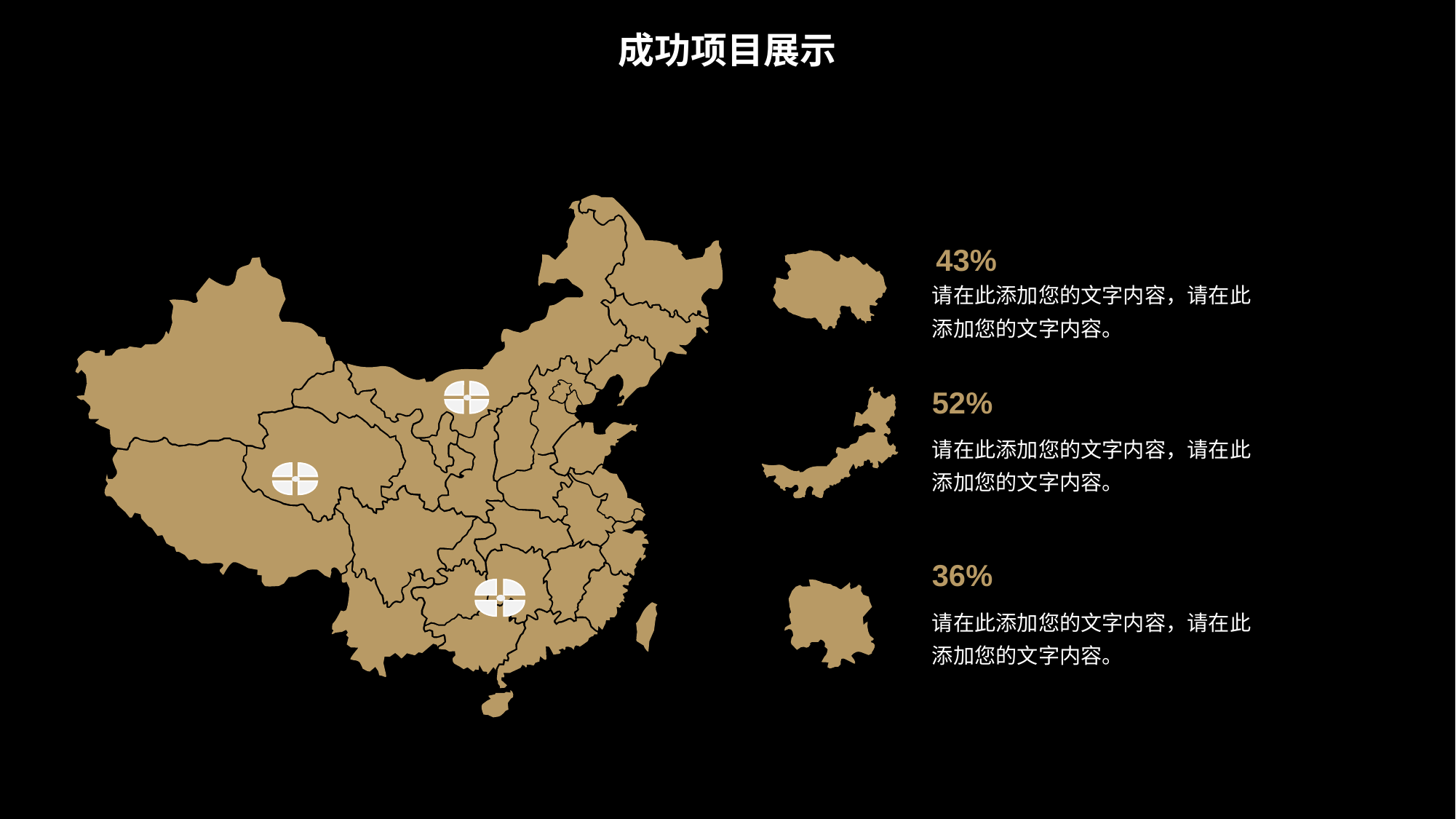

成功项目展示

43%

请在此添加您的文字内容，请在此添加您的文字内容。
52%

请在此添加您的文字内容，请在此添加您的文字内容。

36%

请在此添加您的文字内容，请在此添加您的文字内容。